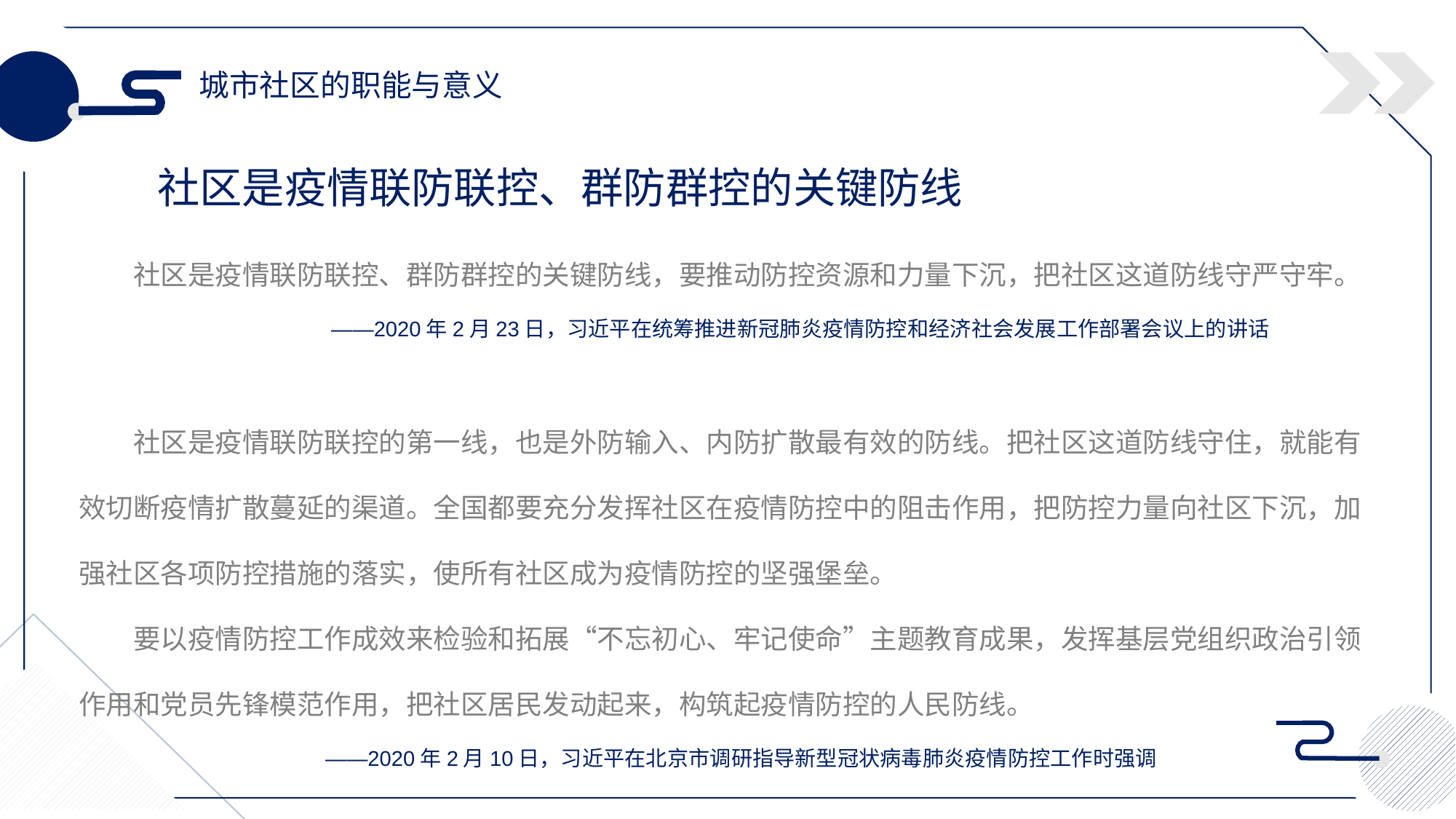

城市社区的职能与意义
社区是疫情联防联控、群防群控的关键防线
社区是疫情联防联控、群防群控的关键防线，要推动防控资源和力量下沉，把社区这道防线守严守牢。
                                   ——2020年2月23日，习近平在统筹推进新冠肺炎疫情防控和经济社会发展工作部署会议上的讲话

社区是疫情联防联控的第一线，也是外防输入、内防扩散最有效的防线。把社区这道防线守住，就能有效切断疫情扩散蔓延的渠道。全国都要充分发挥社区在疫情防控中的阻击作用，把防控力量向社区下沉，加强社区各项防控措施的落实，使所有社区成为疫情防控的坚强堡垒。
要以疫情防控工作成效来检验和拓展“不忘初心、牢记使命”主题教育成果，发挥基层党组织政治引领作用和党员先锋模范作用，把社区居民发动起来，构筑起疫情防控的人民防线。
                                  ——2020年2月10日，习近平在北京市调研指导新型冠状病毒肺炎疫情防控工作时强调